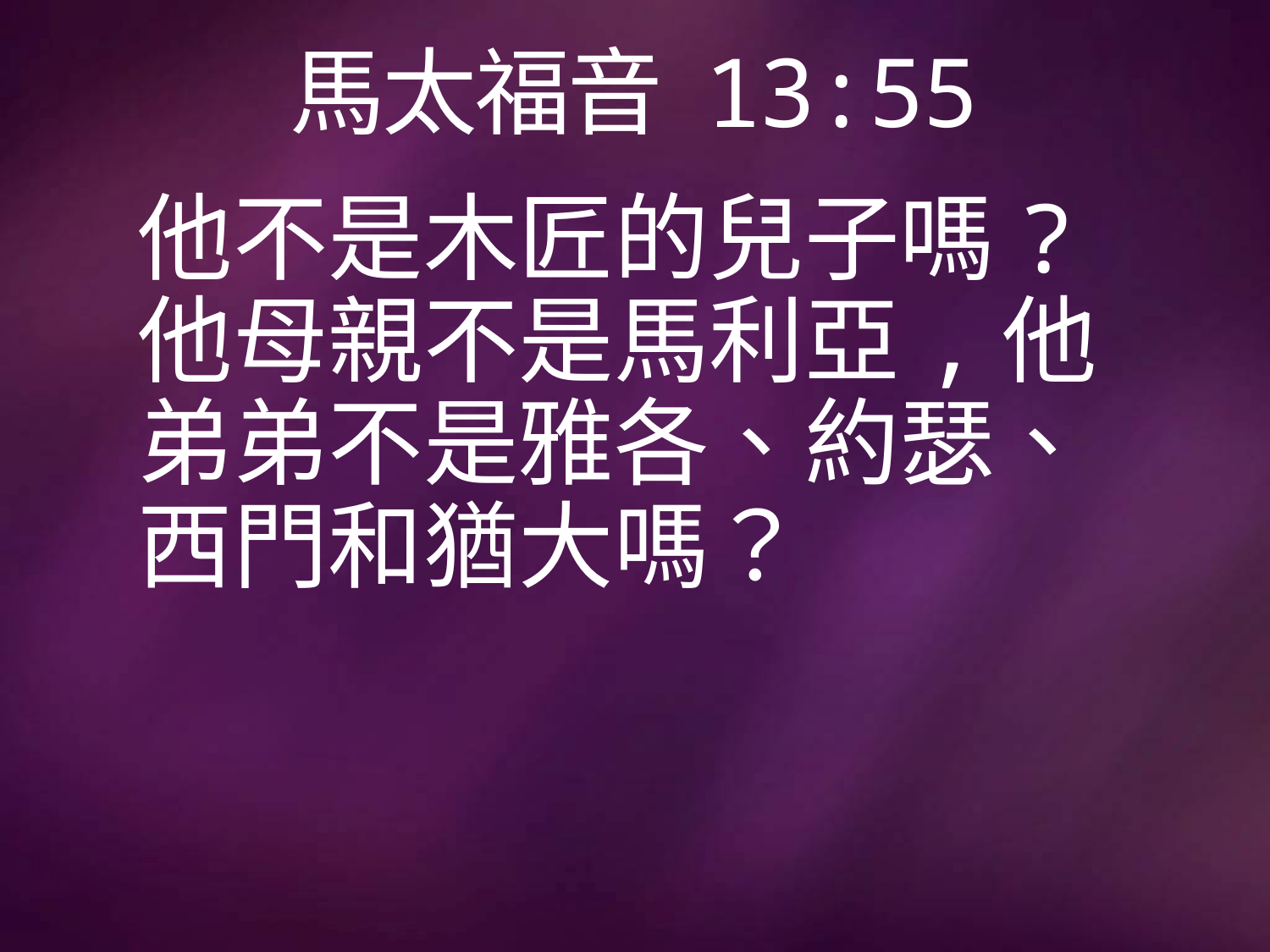

# 馬太福音 13:55
他不是木匠的兒子嗎?他母親不是馬利亞,他弟弟不是雅各、約瑟、西門和猶大嗎？